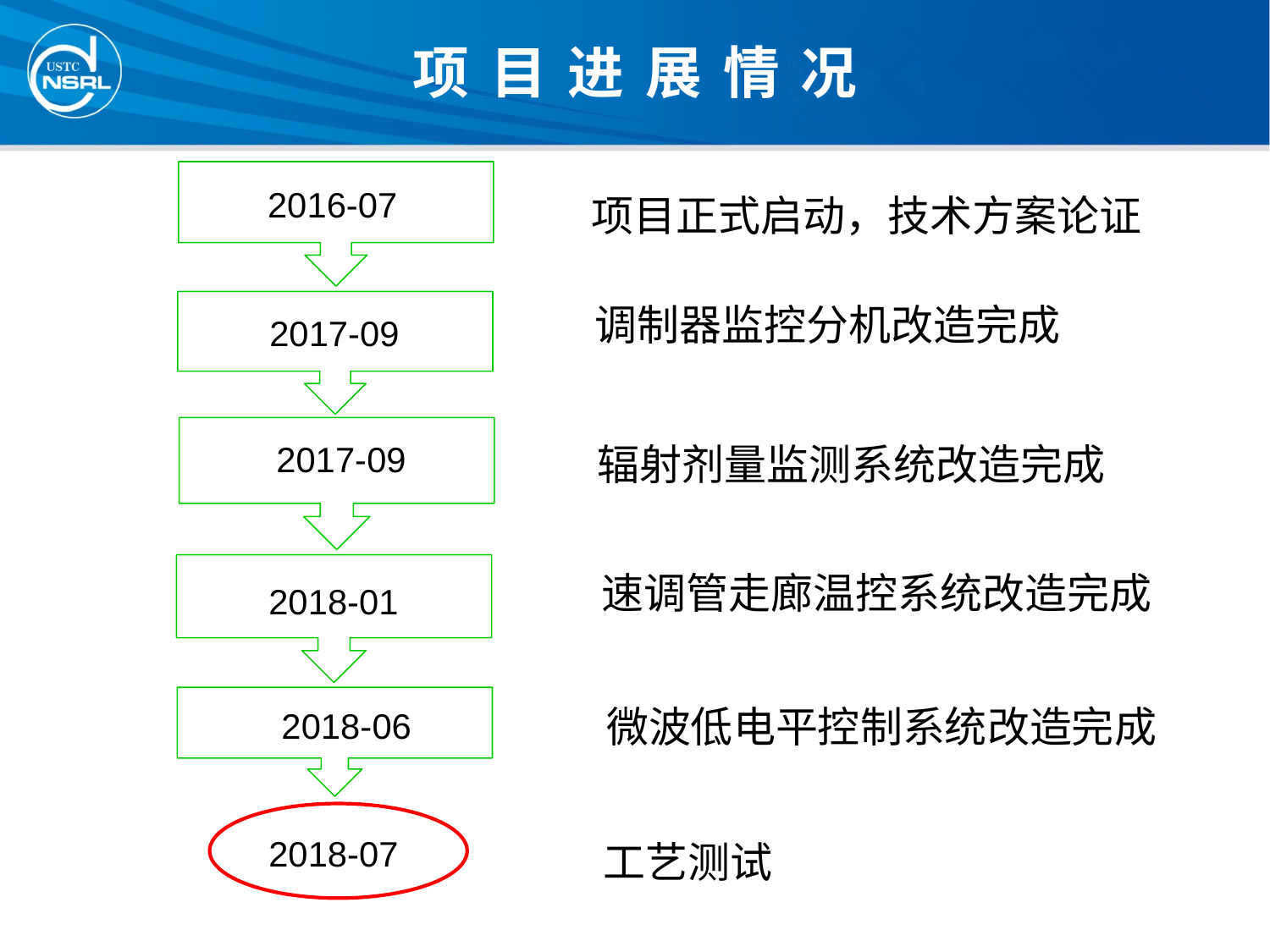

# 项目进展情况

2016-07
项目正式启动，技术方案论证

调制器监控分机改造完成
2017-09

2017-09
辐射剂量监测系统改造完成

速调管走廊温控系统改造完成
2018-01

微波低电平控制系统改造完成
2018-06

2018-07
工艺测试